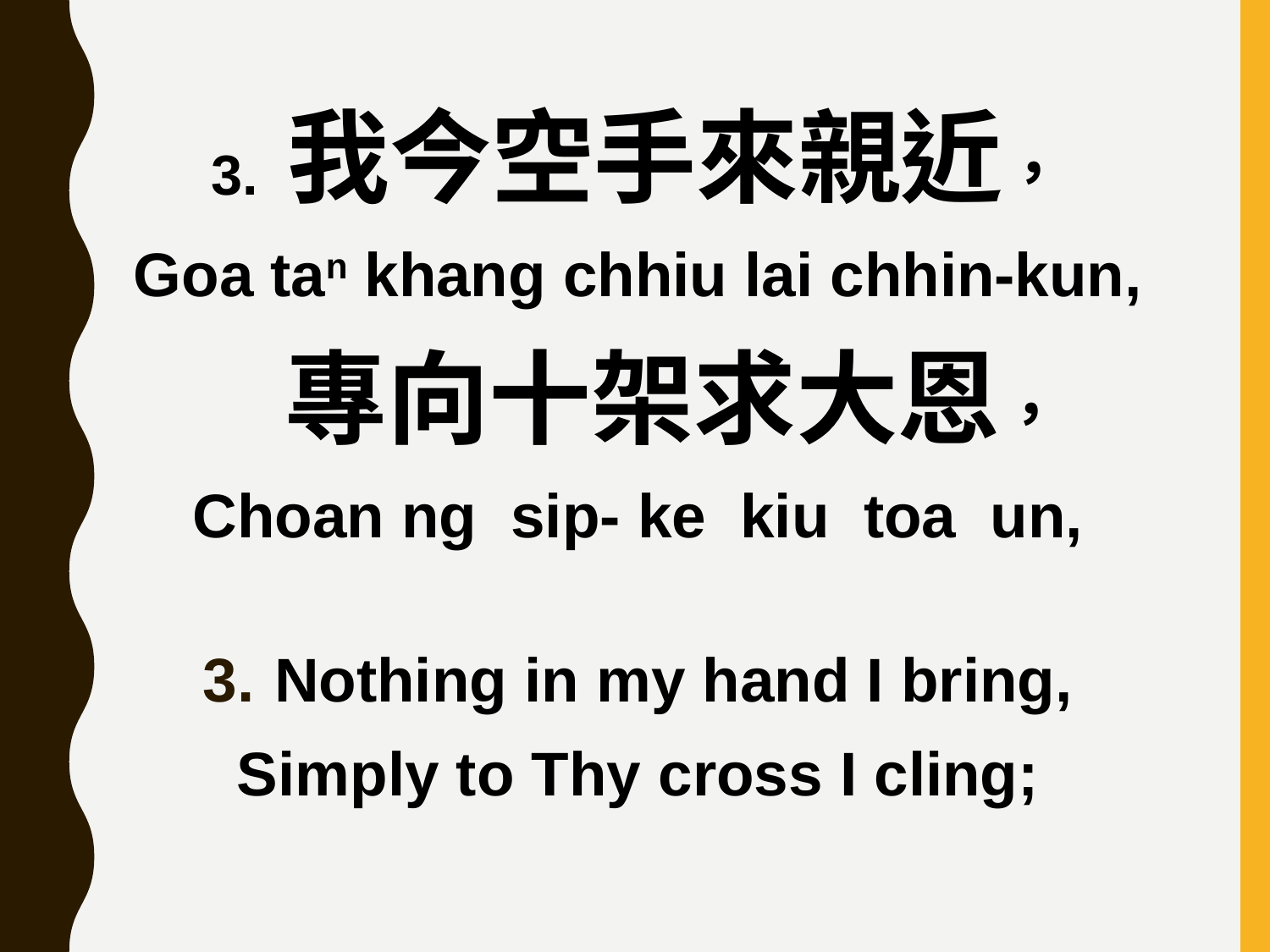

3. 我今空手來親近，
Goa tan khang chhiu lai chhin-kun,
  專向十架求大恩，
Choan ng  sip- ke  kiu  toa  un,

Nothing in my hand I bring,
Simply to Thy cross I cling;